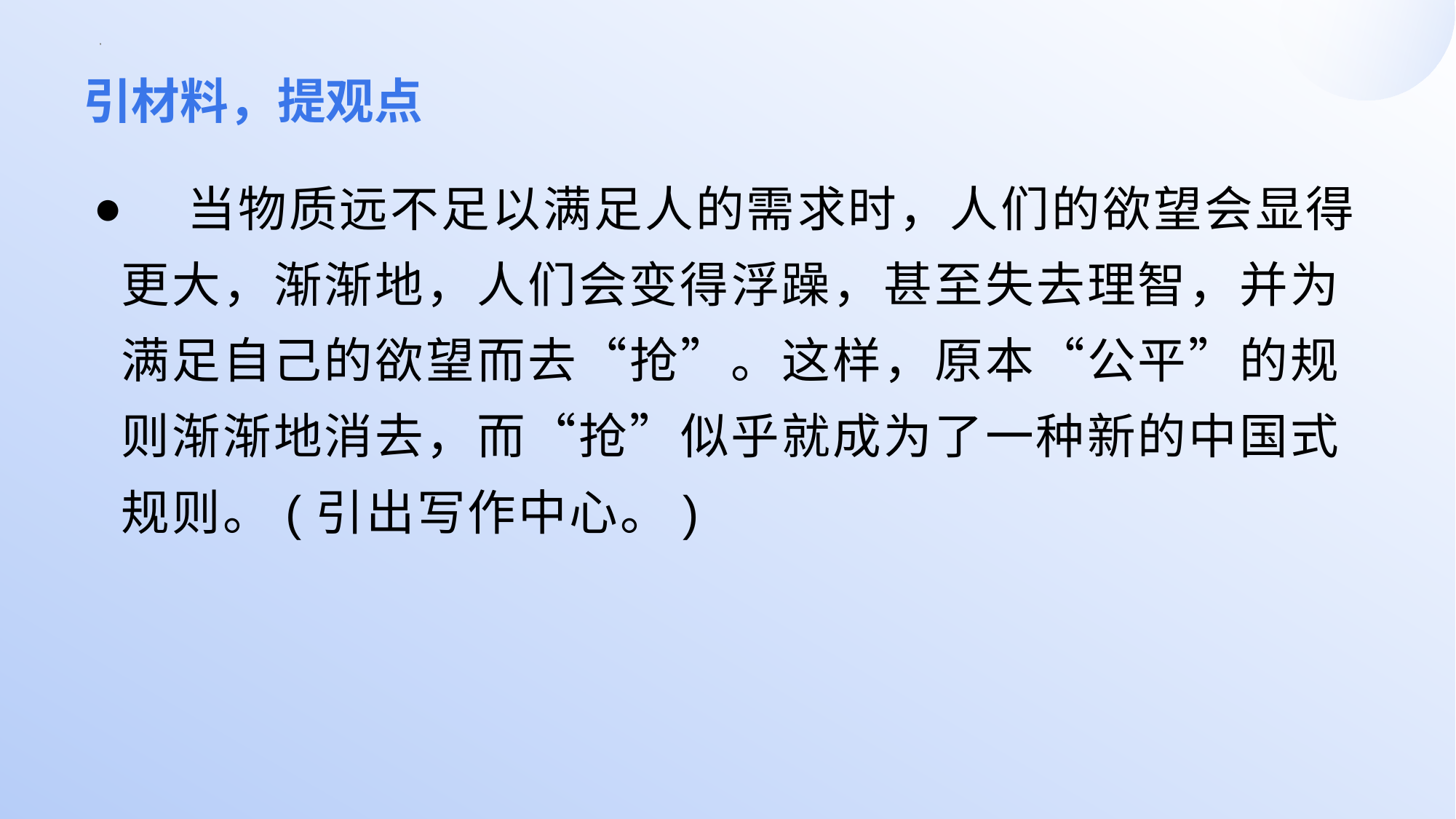

# 引材料，提观点
    当物质远不足以满足人的需求时，人们的欲望会显得更大，渐渐地，人们会变得浮躁，甚至失去理智，并为满足自己的欲望而去“抢”。这样，原本“公平”的规则渐渐地消去，而“抢”似乎就成为了一种新的中国式规则。(引出写作中心。)